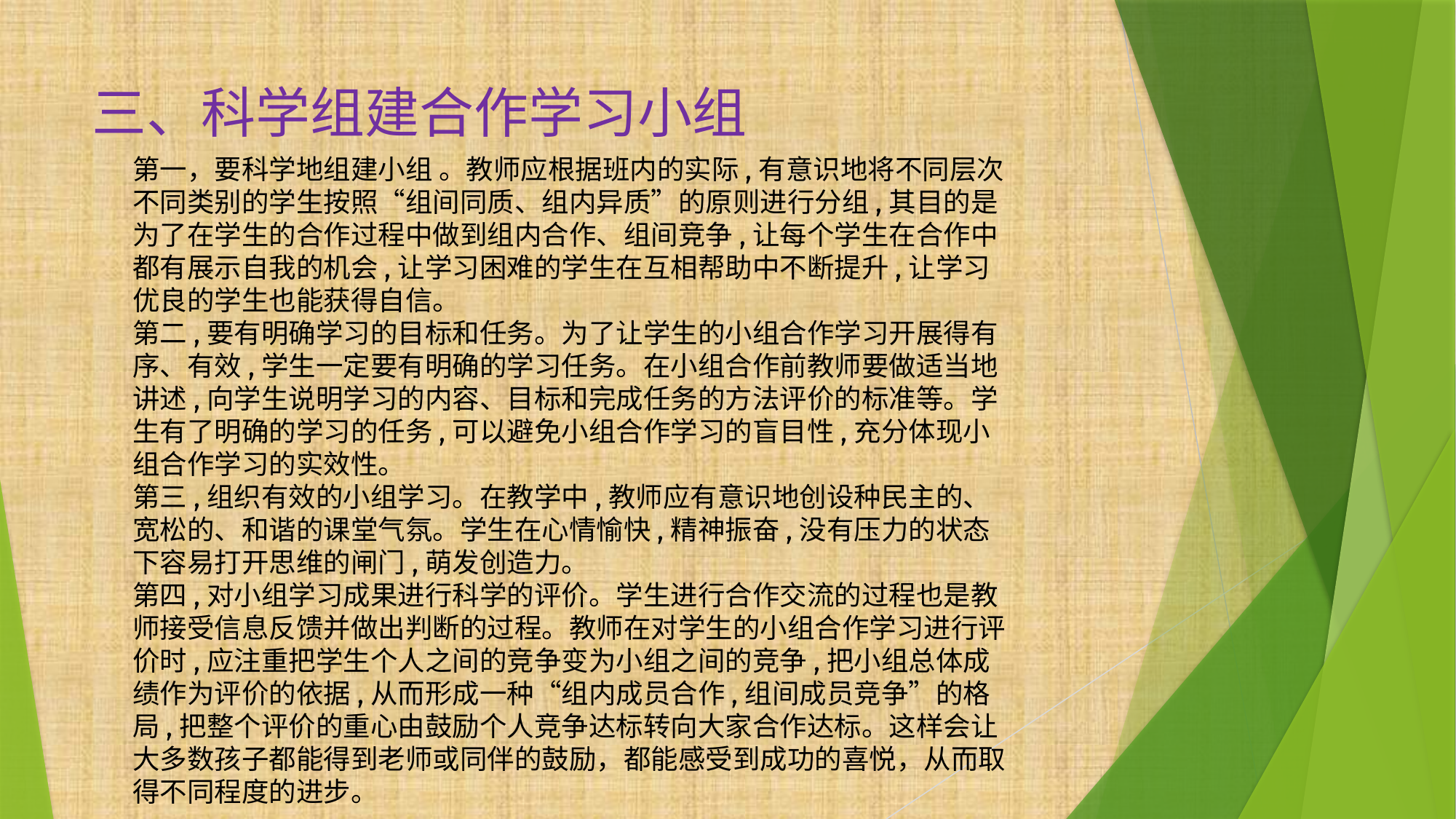

# 三、科学组建合作学习小组
第一，要科学地组建小组 。教师应根据班内的实际,有意识地将不同层次不同类别的学生按照“组间同质、组内异质”的原则进行分组,其目的是为了在学生的合作过程中做到组内合作、组间竞争,让每个学生在合作中都有展示自我的机会,让学习困难的学生在互相帮助中不断提升,让学习优良的学生也能获得自信。
第二,要有明确学习的目标和任务。为了让学生的小组合作学习开展得有序、有效,学生一定要有明确的学习任务。在小组合作前教师要做适当地讲述,向学生说明学习的内容、目标和完成任务的方法评价的标准等。学生有了明确的学习的任务,可以避免小组合作学习的盲目性,充分体现小组合作学习的实效性。
第三,组织有效的小组学习。在教学中,教师应有意识地创设种民主的、宽松的、和谐的课堂气氛。学生在心情愉快,精神振奋,没有压力的状态下容易打开思维的闸门,萌发创造力。
第四,对小组学习成果进行科学的评价。学生进行合作交流的过程也是教师接受信息反馈并做出判断的过程。教师在对学生的小组合作学习进行评价时,应注重把学生个人之间的竞争变为小组之间的竞争,把小组总体成绩作为评价的依据,从而形成一种“组内成员合作,组间成员竞争”的格局,把整个评价的重心由鼓励个人竞争达标转向大家合作达标。这样会让大多数孩子都能得到老师或同伴的鼓励，都能感受到成功的喜悦，从而取得不同程度的进步。